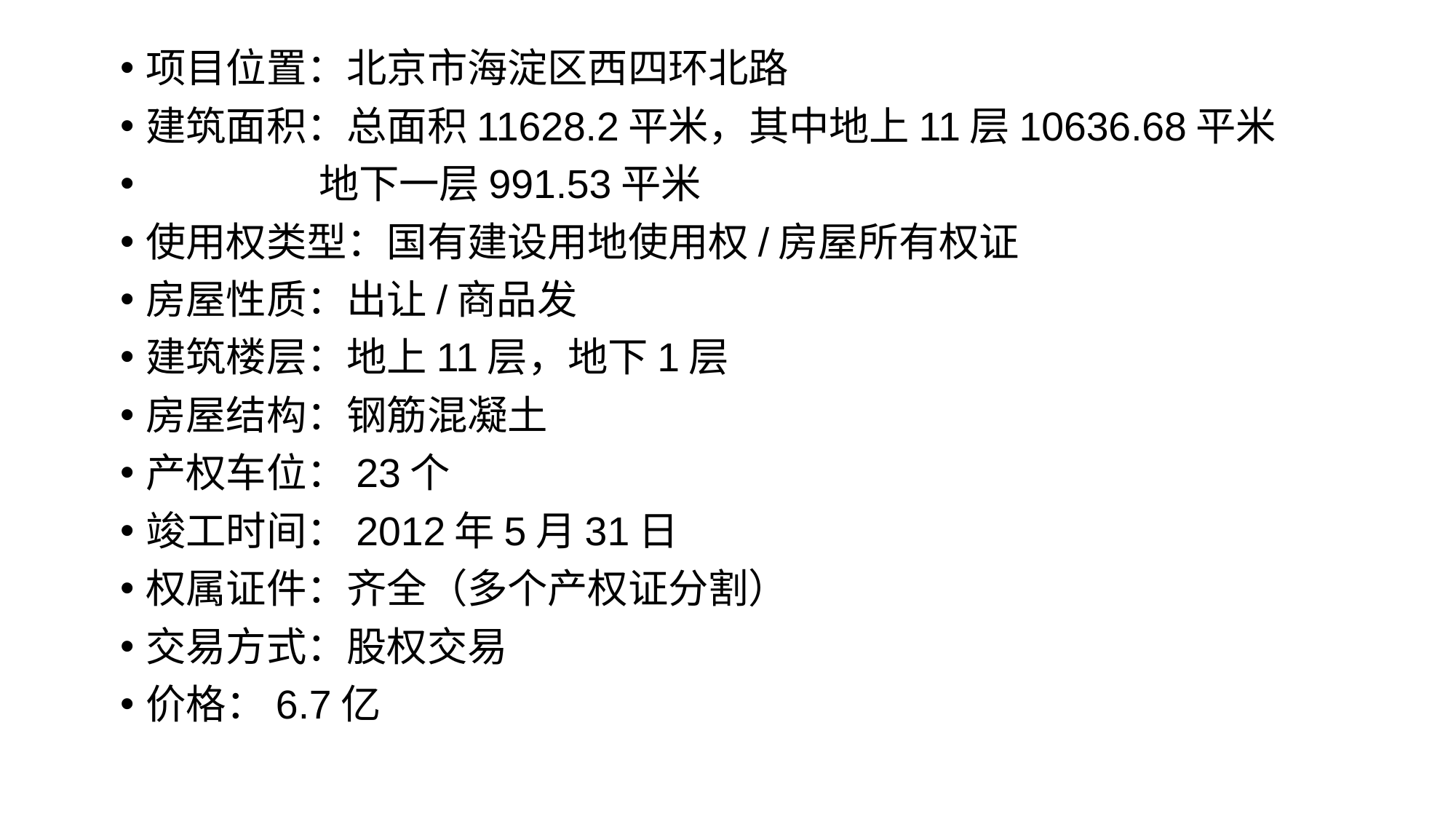

项目位置：北京市海淀区西四环北路
建筑面积：总面积11628.2平米，其中地上11层10636.68平米
                  地下一层991.53平米
使用权类型：国有建设用地使用权/房屋所有权证
房屋性质：出让/商品发
建筑楼层：地上11层，地下1层
房屋结构：钢筋混凝土
产权车位：23个
竣工时间：2012年5月31日
权属证件：齐全（多个产权证分割）
交易方式：股权交易
价格：6.7亿